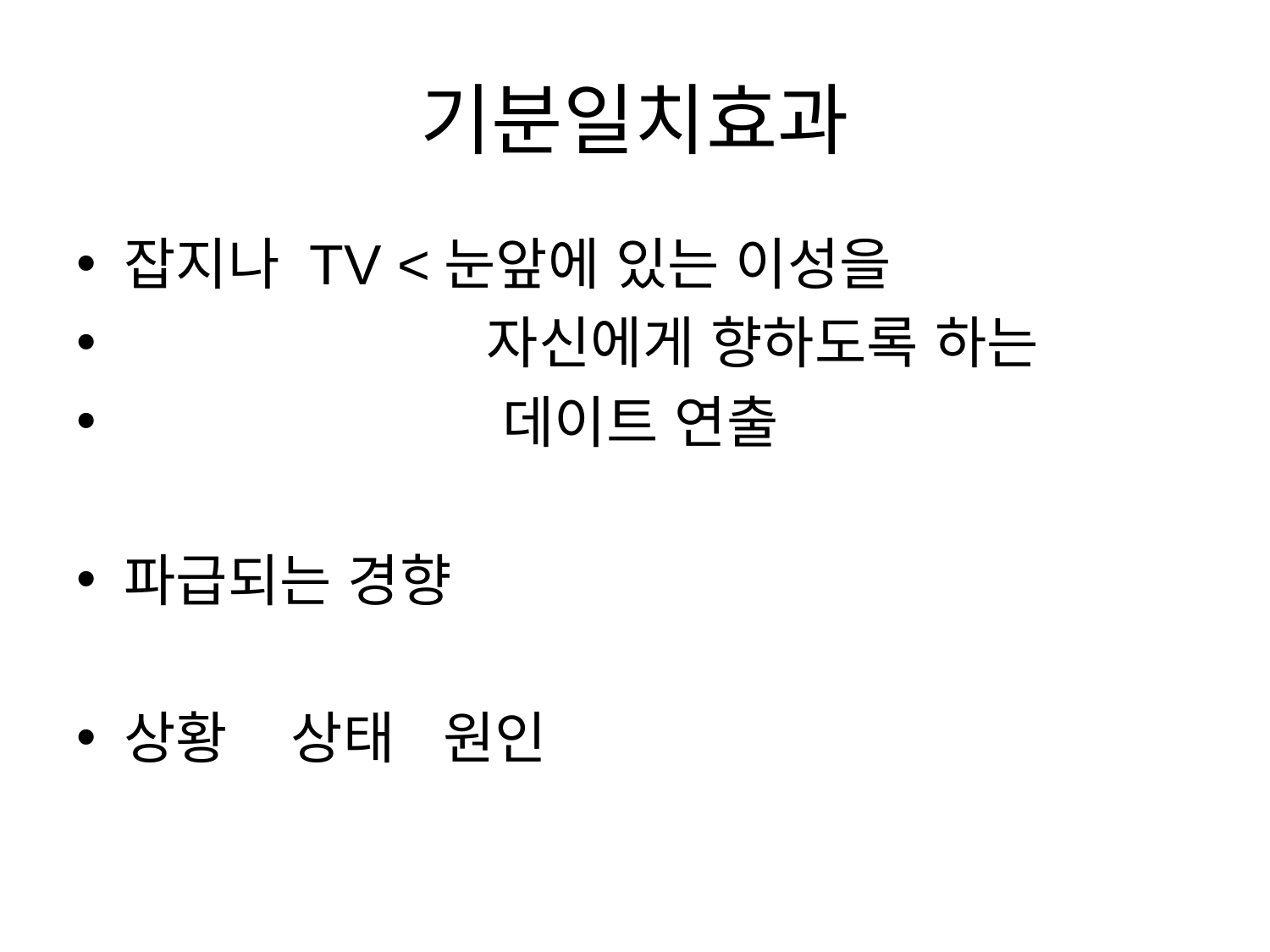

# 기분일치효과
잡지나 TV <눈앞에 있는 이성을
                      자신에게 향하도록 하는
                       데이트 연출

파급되는 경향

상황    상태   원인